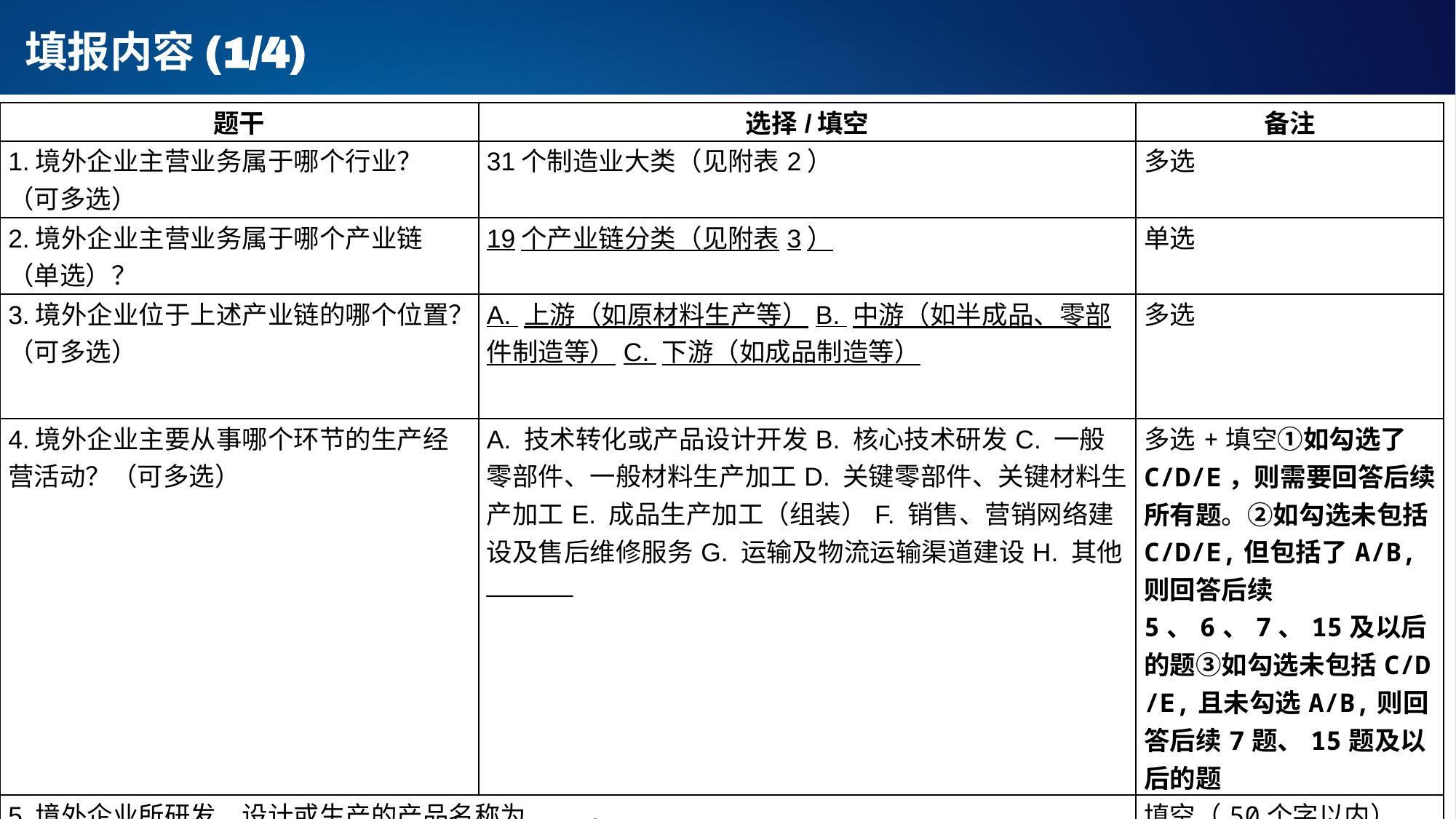

# 填报内容(1/4)
| 题干 | 选择/填空 | 备注 |
| --- | --- | --- |
| 1.境外企业主营业务属于哪个行业？（可多选） | 31个制造业大类（见附表2） | 多选 |
| 2.境外企业主营业务属于哪个产业链（单选）？ | 19个产业链分类（见附表3） | 单选 |
| 3.境外企业位于上述产业链的哪个位置？（可多选） | A. 上游（如原材料生产等）B. 中游（如半成品、零部件制造等）C. 下游（如成品制造等） | 多选 |
| 4.境外企业主要从事哪个环节的生产经营活动？（可多选） | A. 技术转化或产品设计开发B. 核心技术研发C. 一般零部件、一般材料生产加工D. 关键零部件、关键材料生产加工E. 成品生产加工（组装）F. 销售、营销网络建设及售后维修服务G. 运输及物流运输渠道建设H. 其他\_\_\_\_\_\_ | 多选+填空①如勾选了 C/D/E，则需要回答后续所有题。②如勾选未包括C/D/E,但包括了A/B,则回答后续5、6、7、15及以后的题③如勾选未包括C/D/E,且未勾选A/B,则回答后续7题、15题及以后的题 |
| 5.境外企业所研发、设计或生产的产品名称为 。 |  | 填空（50个字以内） |